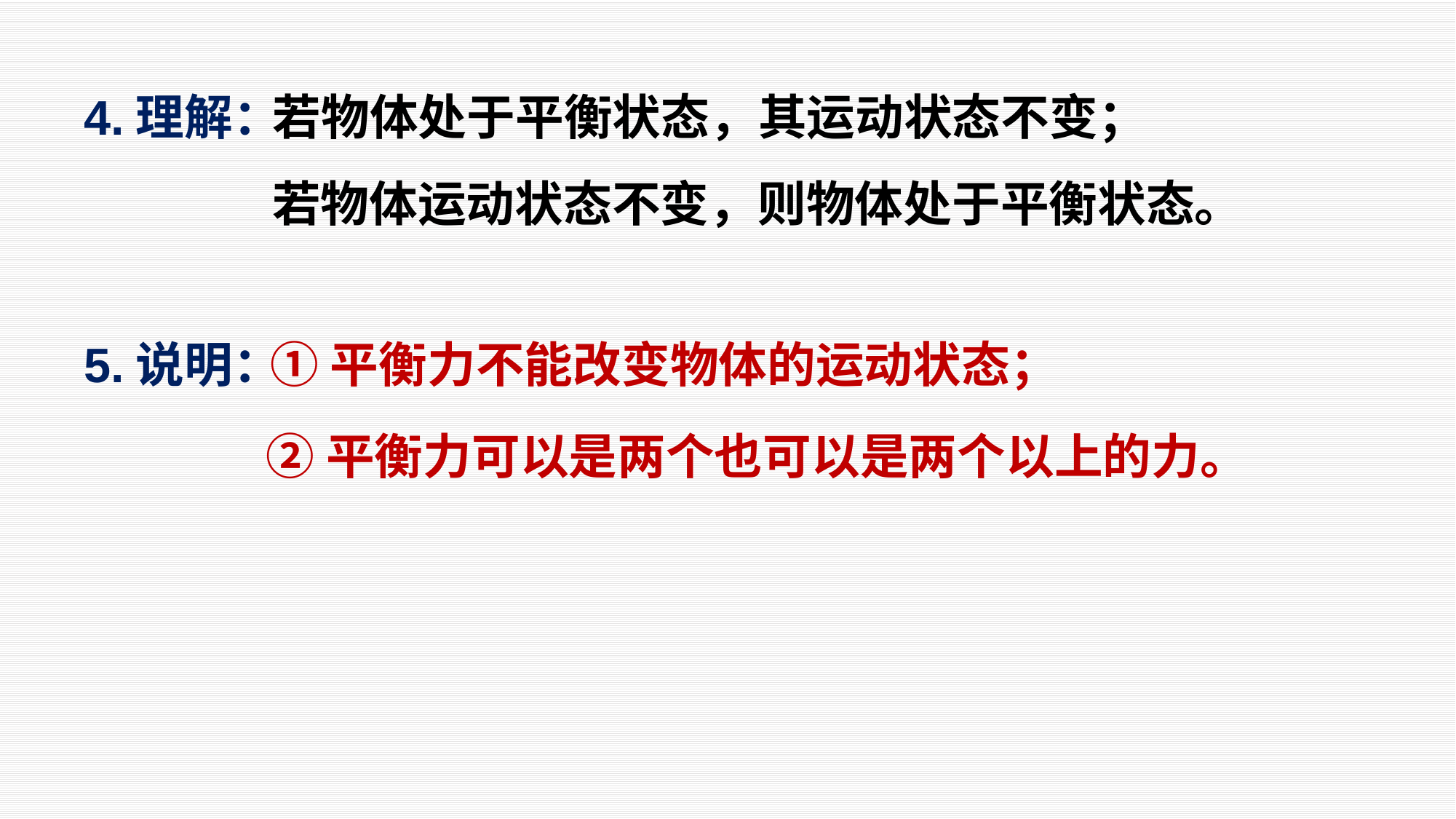

4.理解：
若物体处于平衡状态，其运动状态不变；
若物体运动状态不变，则物体处于平衡状态。
5.说明：
①平衡力不能改变物体的运动状态；
②平衡力可以是两个也可以是两个以上的力。